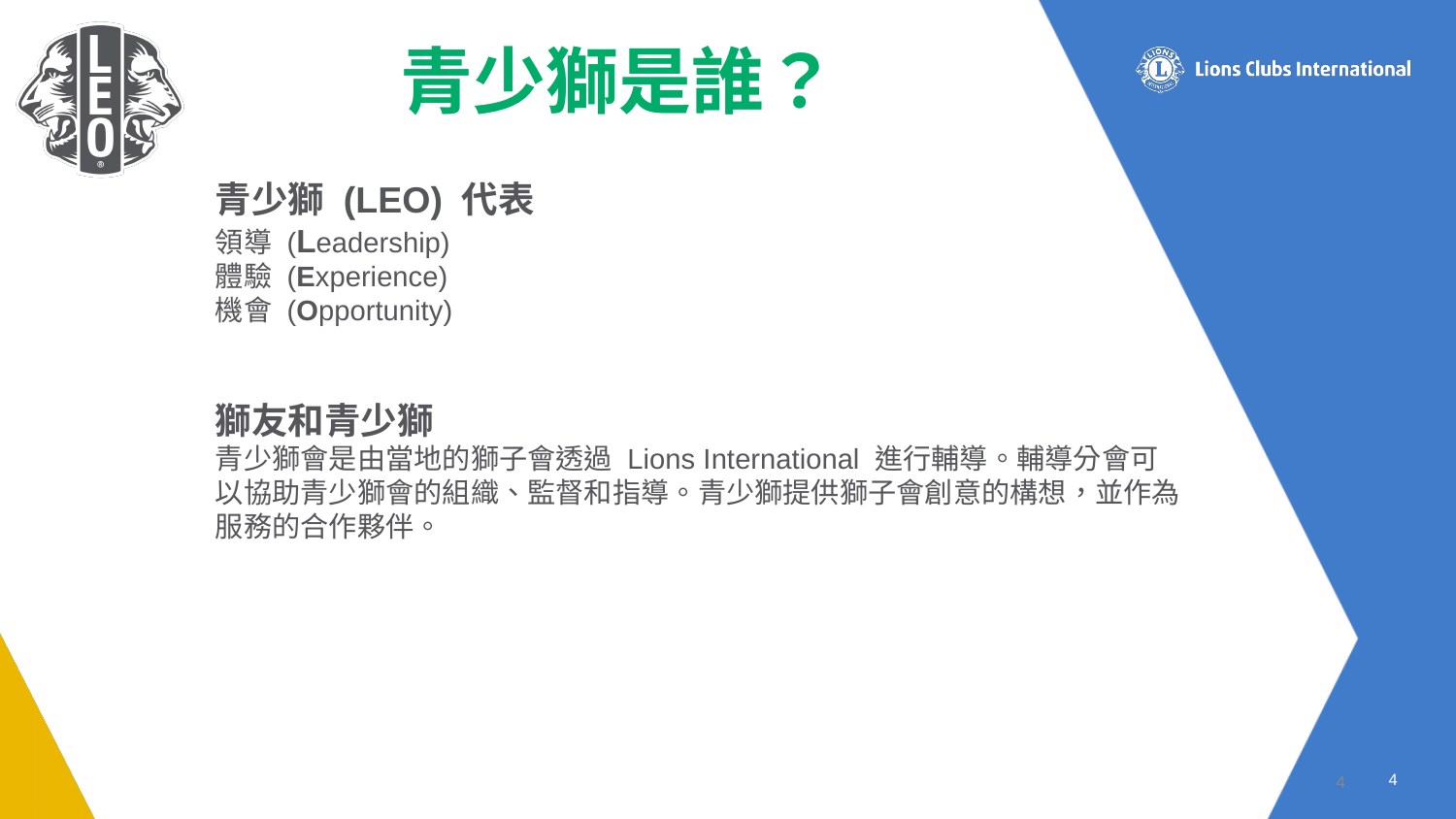

青少獅是誰？
青少獅 (LEO) 代表
領導 (Leadership)
體驗 (Experience)
機會 (Opportunity)
獅友和青少獅
青少獅會是由當地的獅子會透過 Lions International 進行輔導。輔導分會可以協助青少獅會的組織、監督和指導。青少獅提供獅子會創意的構想，並作為服務的合作夥伴。
4